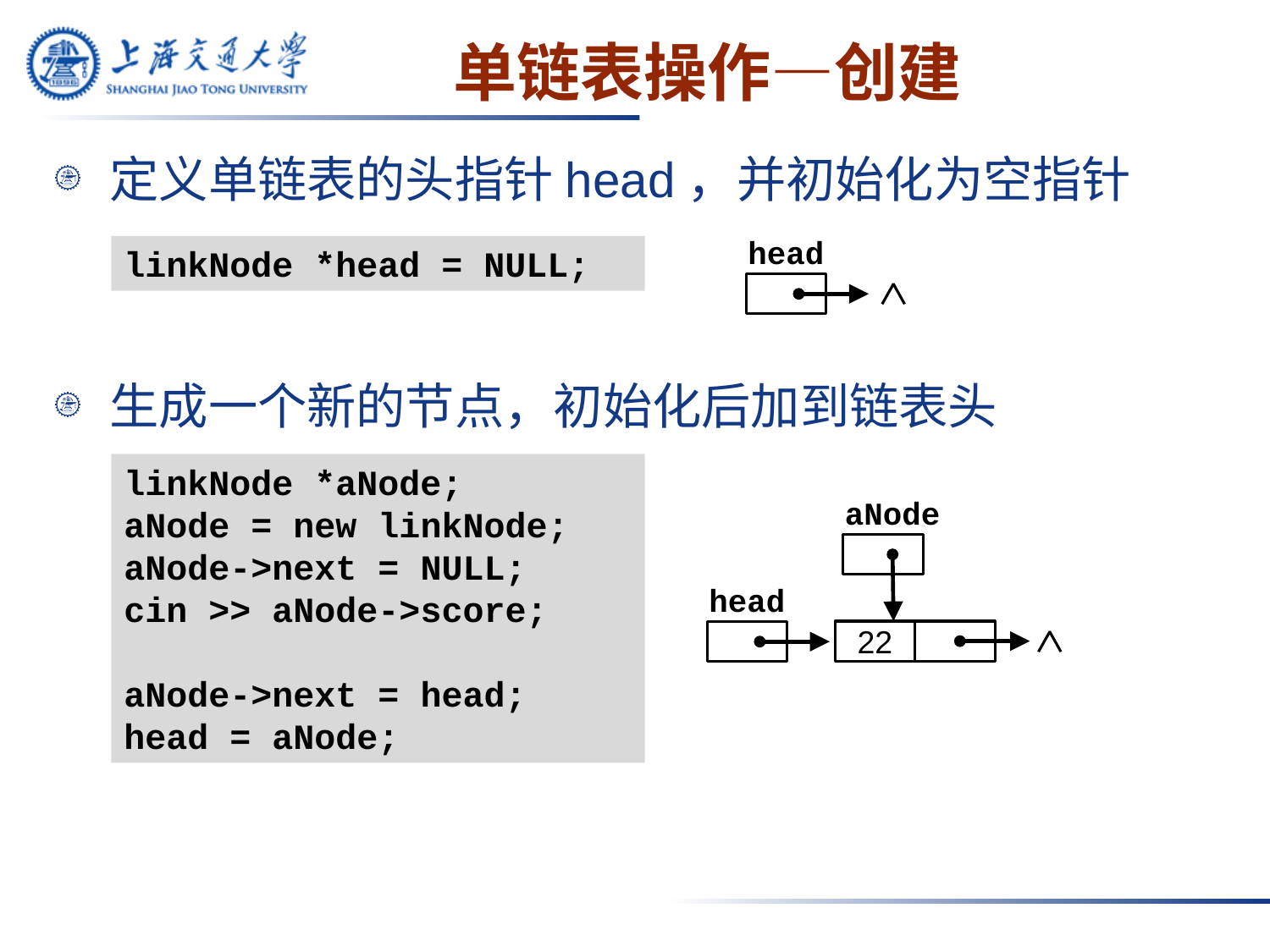

# 单链表操作—创建
定义单链表的头指针head，并初始化为空指针
head

linkNode *head = NULL;
生成一个新的节点，初始化后加到链表头
linkNode *aNode;
aNode = new linkNode;
aNode->next = NULL;
cin >> aNode->score;

aNode->next = head;
head = aNode;
aNode

head
22